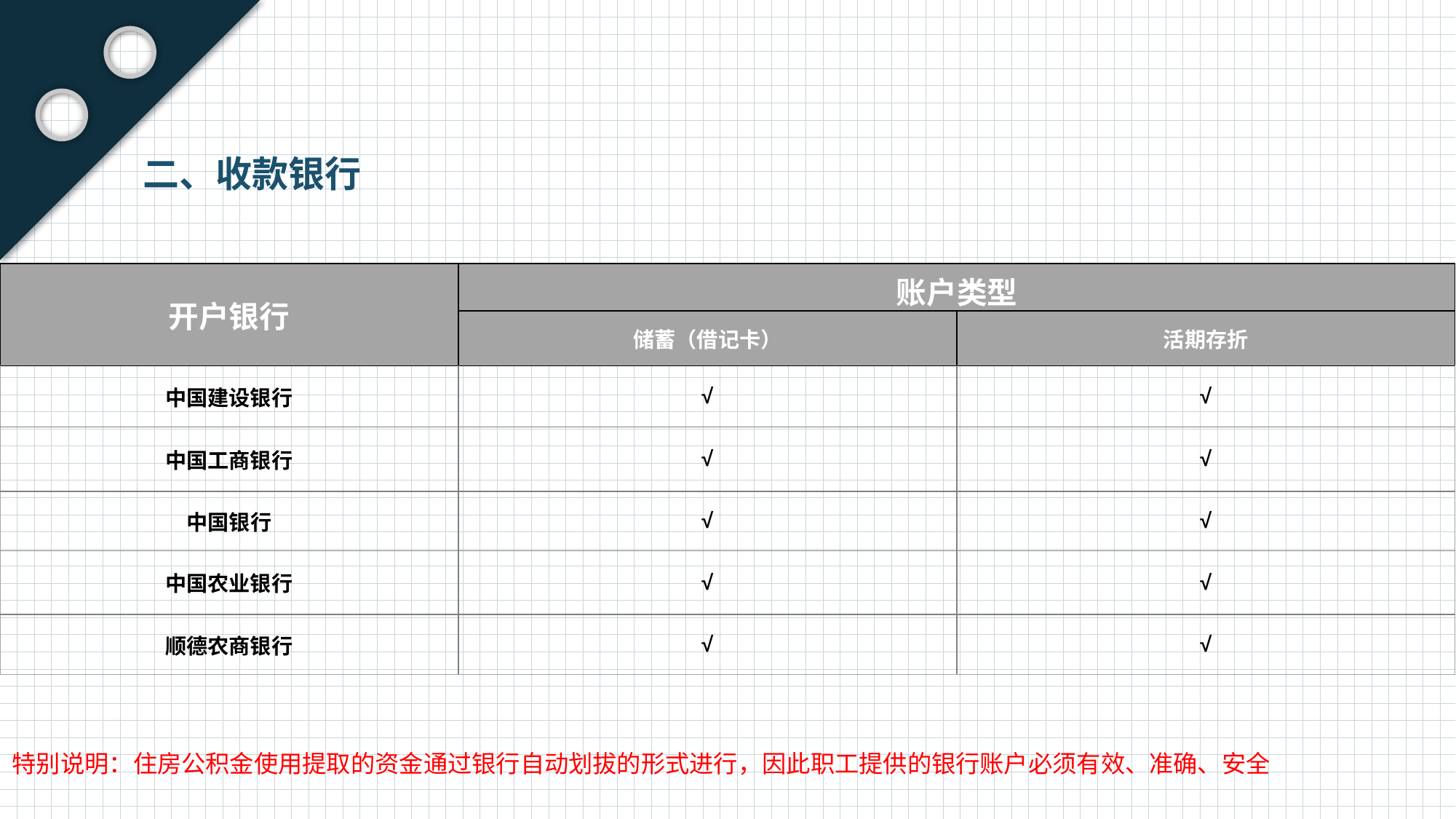

二、收款银行
| 开户银行 | 账户类型 |  |
| --- | --- | --- |
|  | 储蓄（借记卡） | 活期存折 |
| 中国建设银行 | √ | √ |
| 中国工商银行 | √ | √ |
| 中国银行 | √ | √ |
| 中国农业银行 | √ | √ |
| 顺德农商银行 | √ | √ |
特别说明：住房公积金使用提取的资金通过银行自动划拔的形式进行，因此职工提供的银行账户必须有效、准确、安全